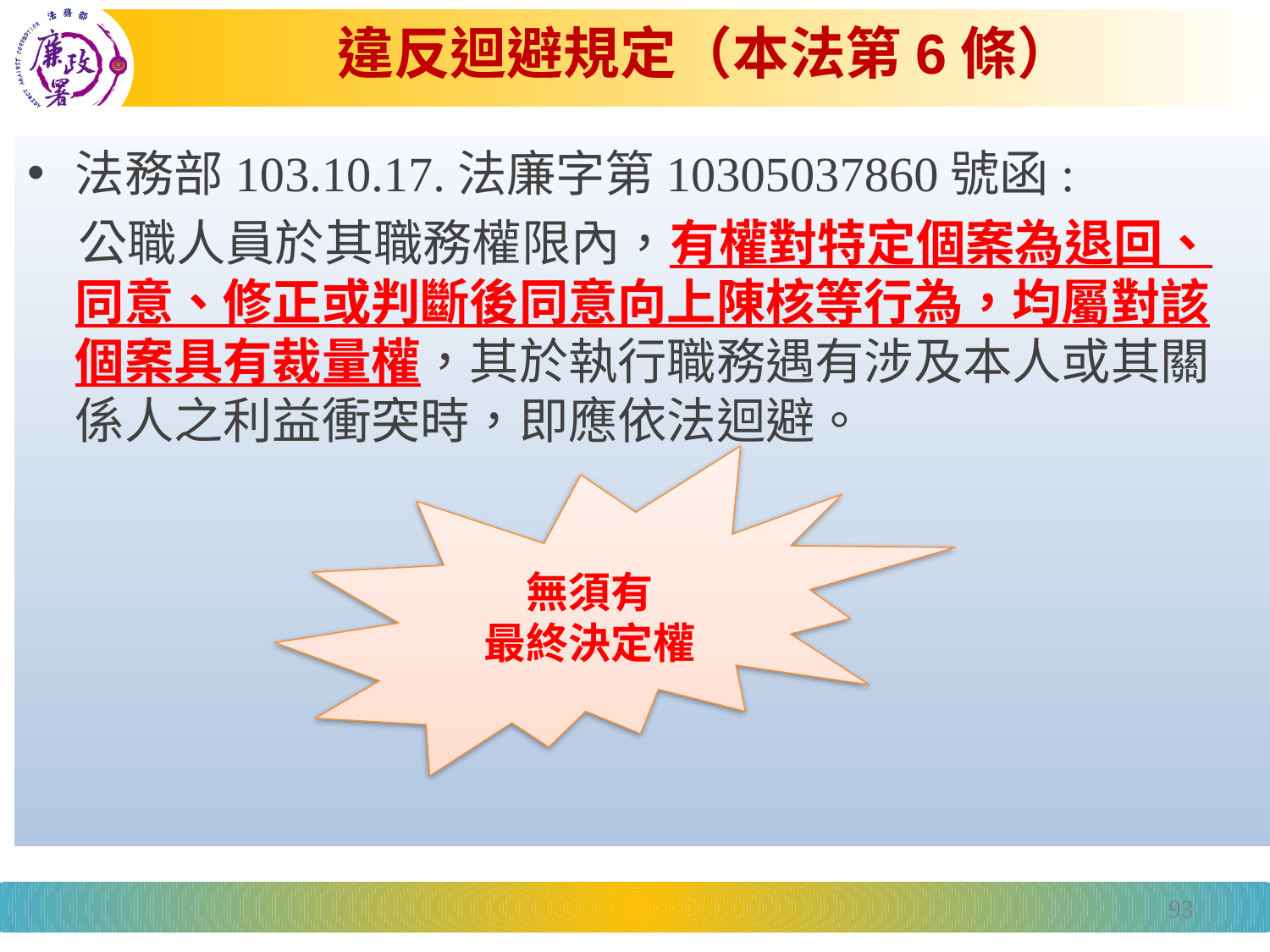

# 違反迴避規定（本法第6條）
法務部103.10.17.法廉字第10305037860號函:
公職人員於其職務權限內，有權對特定個案為退回、同意、修正或判斷後同意向上陳核等行為，均屬對該個案具有裁量權，其於執行職務遇有涉及本人或其關係人之利益衝突時，即應依法迴避。

無須有
最終決定權
93